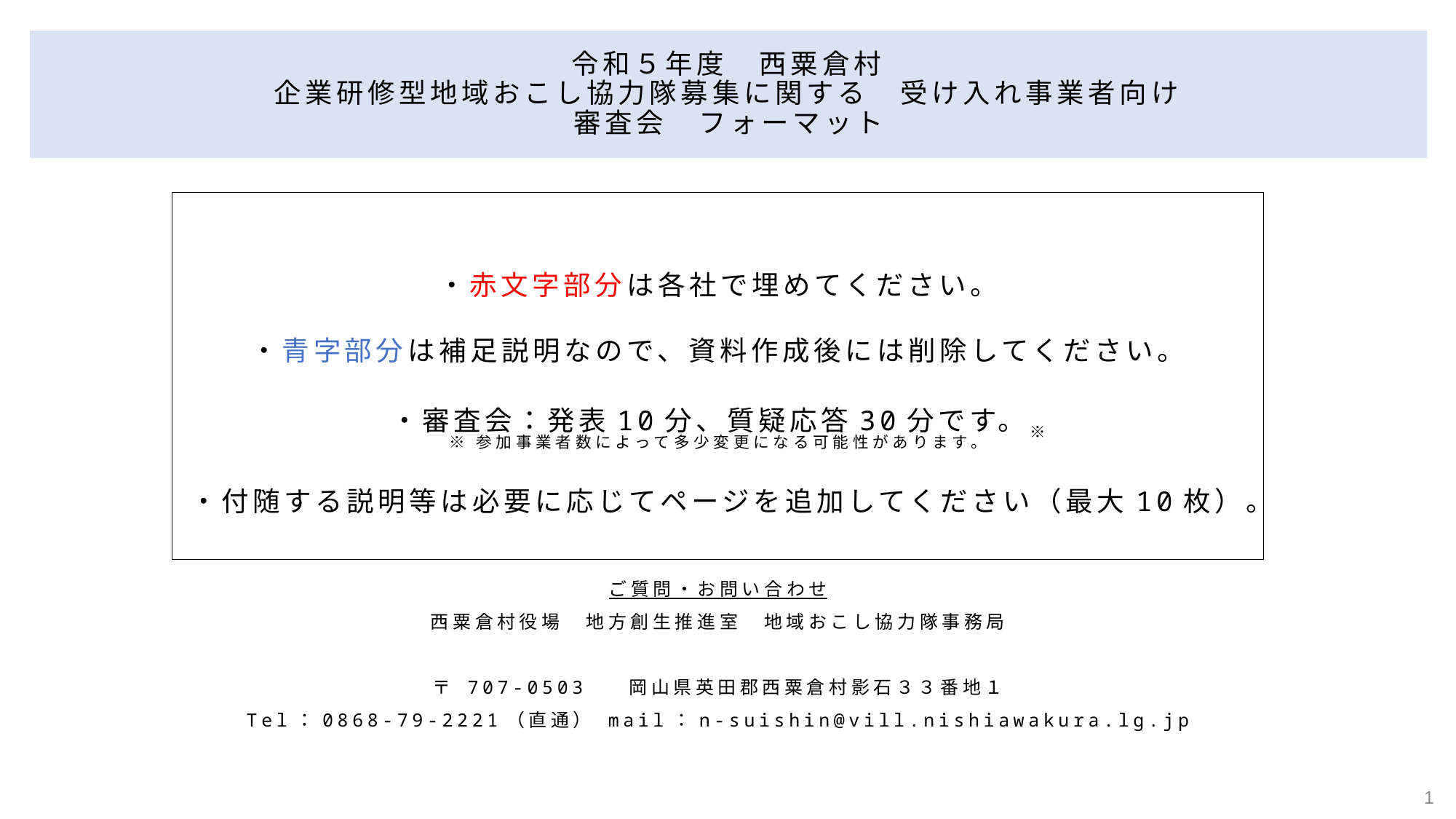

# 令和５年度　西粟倉村 企業研修型地域おこし協力隊募集に関する　受け入れ事業者向け 審査会　フォーマット
・赤文字部分は各社で埋めてください。
・青字部分は補足説明なので、資料作成後には削除してください。
・審査会：発表10分、質疑応答30分です。※
※参加事業者数によって多少変更になる可能性があります。
・付随する説明等は必要に応じてページを追加してください（最大10枚）。
ご質問・お問い合わせ
西粟倉村役場　地方創生推進室　地域おこし協力隊事務局

〒 707-0503 　岡山県英田郡西粟倉村影石３３番地１
Tel：0868-79-2221（直通） mail：n-suishin@vill.nishiawakura.lg.jp
1